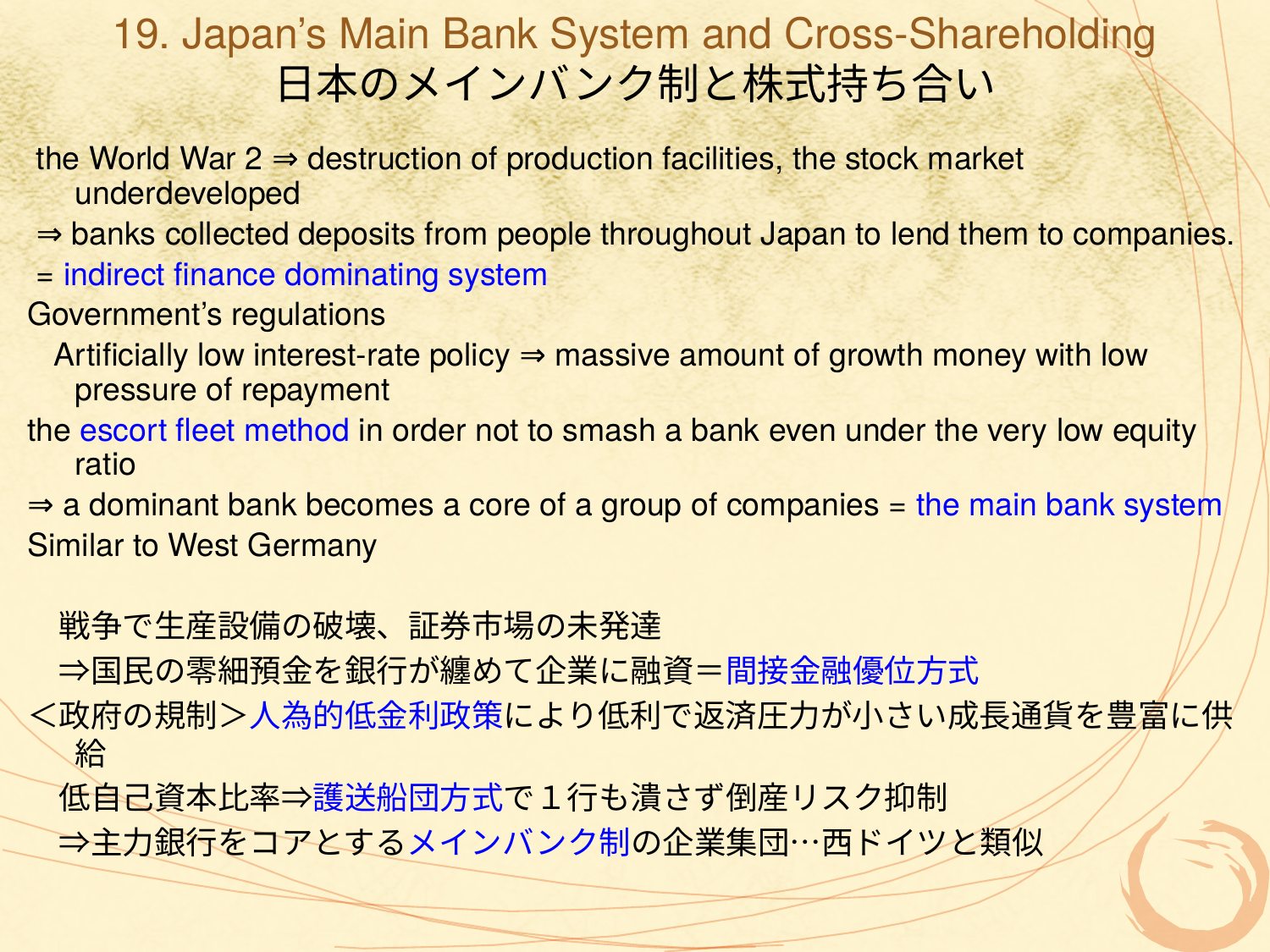

19. Japan’s Main Bank System and Cross-Shareholding
日本のメインバンク制と株式持ち合い
 the World War 2 ⇒ destruction of production facilities, the stock market underdeveloped
 ⇒ banks collected deposits from people throughout Japan to lend them to companies.
 = indirect finance dominating system
Government’s regulations
   Artificially low interest-rate policy ⇒ massive amount of growth money with low pressure of repayment
the escort fleet method in order not to smash a bank even under the very low equity ratio
⇒ a dominant bank becomes a core of a group of companies = the main bank system
Similar to West Germany

　戦争で生産設備の破壊、証券市場の未発達
　⇒国民の零細預金を銀行が纏めて企業に融資＝間接金融優位方式
＜政府の規制＞人為的低金利政策により低利で返済圧力が小さい成長通貨を豊富に供給
　低自己資本比率⇒護送船団方式で１行も潰さず倒産リスク抑制
　⇒主力銀行をコアとするメインバンク制の企業集団…西ドイツと類似